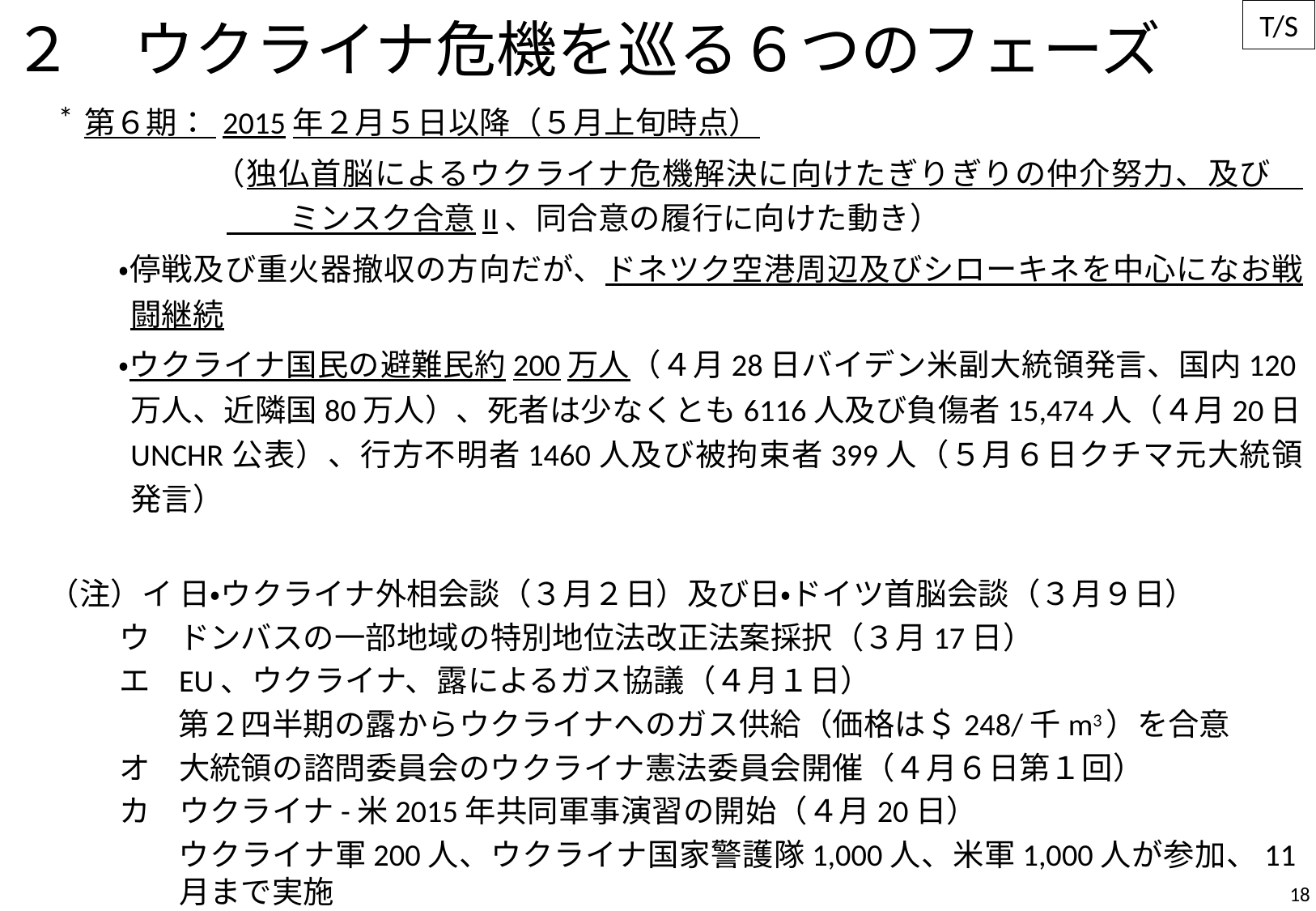

# ２　ウクライナ危機を巡る６つのフェーズ
第６期： 2015年２月５日以降（５月上旬時点）
（独仏首脳によるウクライナ危機解決に向けたぎりぎりの仲介努力、及び　　　ミンスク合意II、同合意の履行に向けた動き）
・停戦及び重火器撤収の方向だが、ドネツク空港周辺及びシローキネを中心になお戦闘継続
・ウクライナ国民の避難民約200万人（４月28日バイデン米副大統領発言、国内120万人、近隣国80万人）、死者は少なくとも6116人及び負傷者15,474人（４月20日UNCHR公表）、行方不明者1460人及び被拘束者399人（５月６日クチマ元大統領発言）

（注）イ	日・ウクライナ外相会談（３月２日）及び日・ドイツ首脳会談（３月９日）
ウ	ドンバスの一部地域の特別地位法改正法案採択（３月17日）
エ	EU、ウクライナ、露によるガス協議（４月１日）
第２四半期の露からウクライナへのガス供給（価格は＄248/千m3）を合意
オ	大統領の諮問委員会のウクライナ憲法委員会開催（４月６日第１回）
カ	ウクライナ-米2015年共同軍事演習の開始（４月20日）
ウクライナ軍200人、ウクライナ国家警護隊1,000人、米軍1,000人が参加、11月まで実施
18